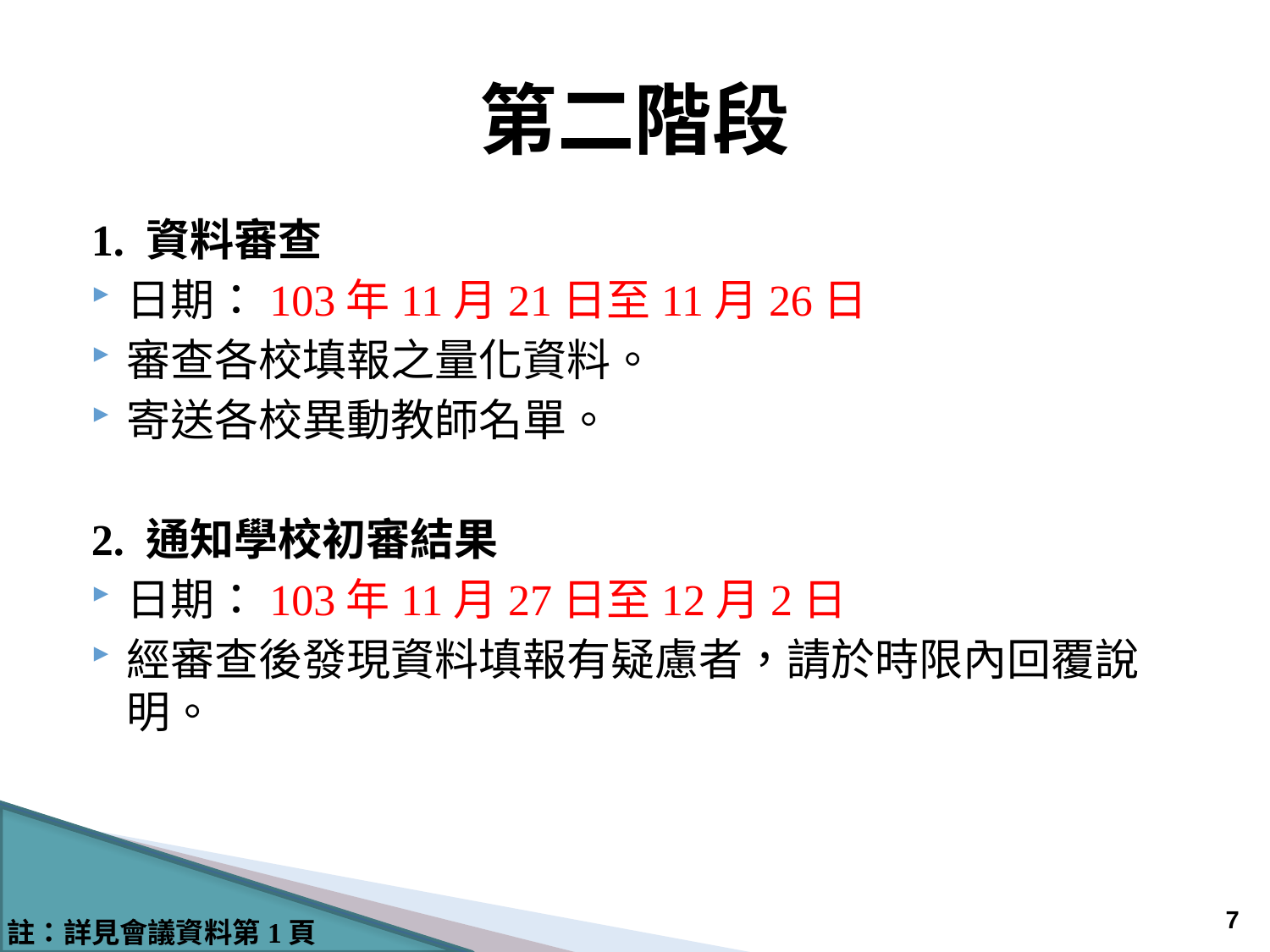

# 第二階段
1. 資料審查
日期：103年11月21日至11月26日
審查各校填報之量化資料。
寄送各校異動教師名單。

2. 通知學校初審結果
日期：103年11月27日至12月2日
經審查後發現資料填報有疑慮者，請於時限內回覆說明。

7
註：詳見會議資料第1頁